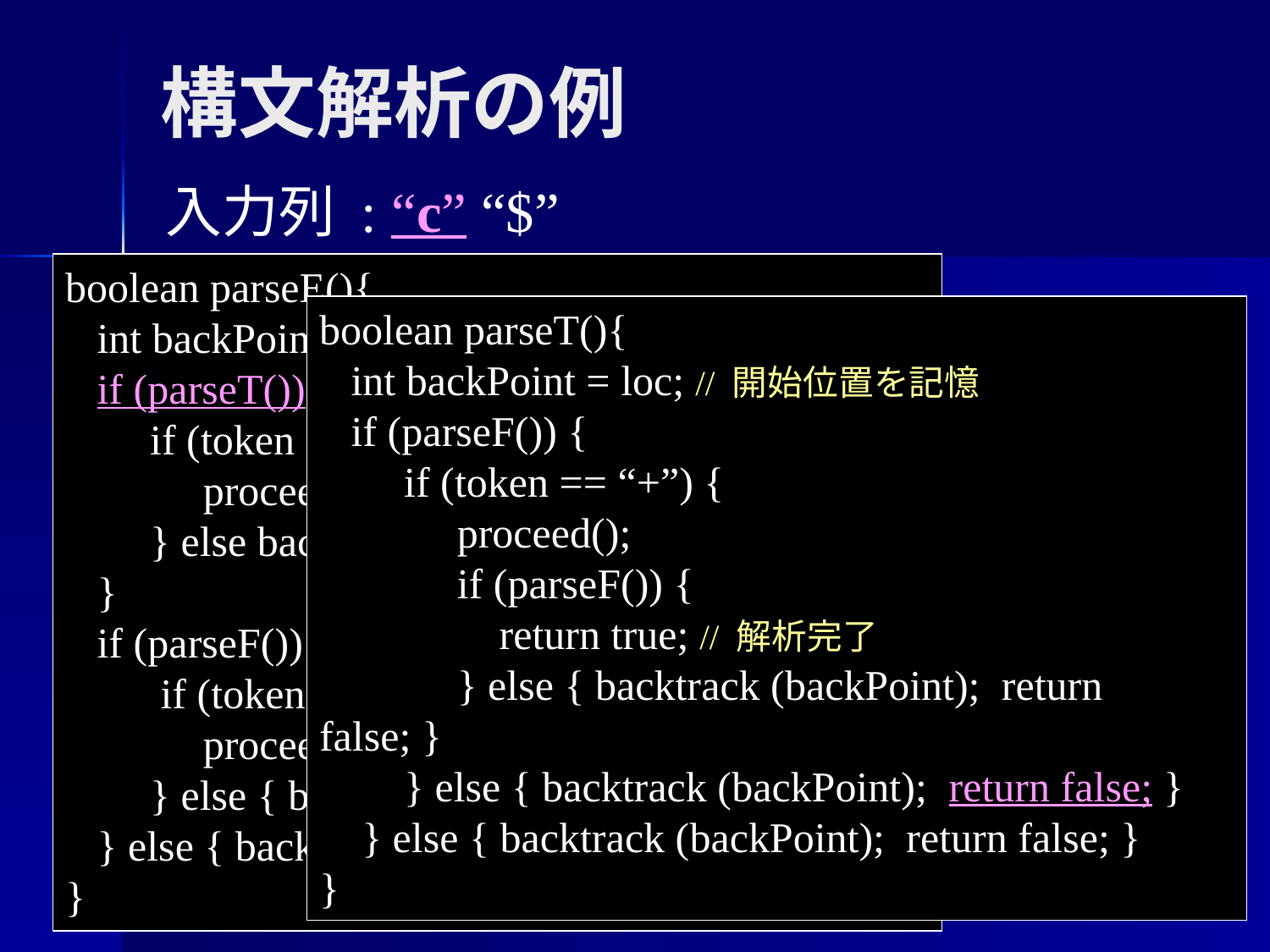

# 構文解析の例
入力列 : “c” “$”
boolean parseE(){
   int backPoint = loc;   // 開始位置を記憶
   if (parseT()) {
        if (token == “$”)
             proceed();  return true;      // 解析完了
        } else backtrack (backPoint); // 解析失敗
   }
   if (parseF()) {
         if (token == “$”) {
             proceed();  return true;      // 解析完了
        } else { backtrack (backPoint); return false; }
   } else { backtrack (backPoint); return false; }
}
boolean parseT(){
   int backPoint = loc; // 開始位置を記憶
   if (parseF()) {
        if (token == “+”) {
             proceed();
             if (parseF()) {
                 return true; // 解析完了
             } else { backtrack (backPoint);  return false; }
        } else { backtrack (backPoint);  return false; }
    } else { backtrack (backPoint);  return false; }
}